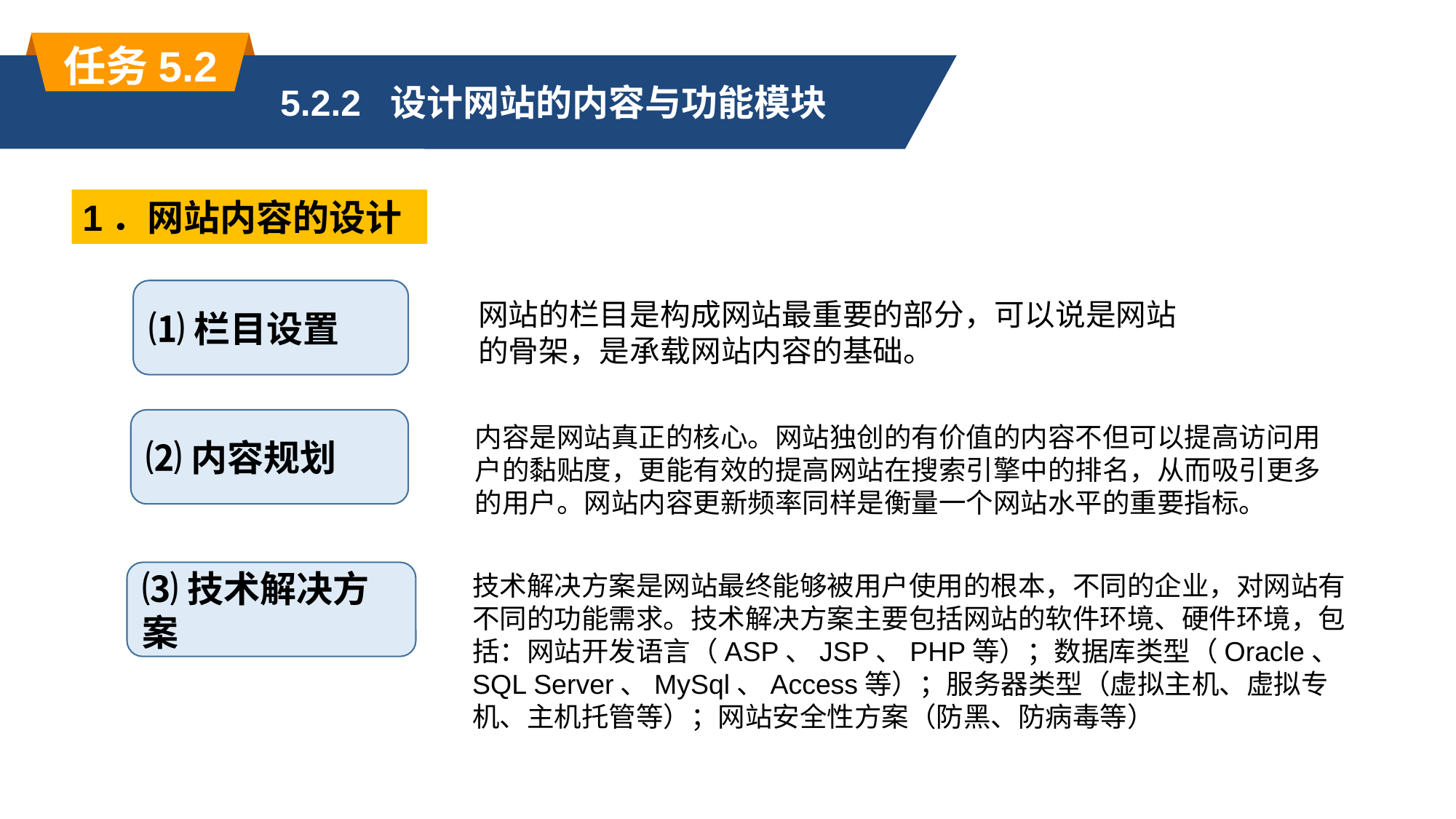

任务5.2

5.2.2  设计网站的内容与功能模块
1．网站内容的设计
⑴栏目设置
网站的栏目是构成网站最重要的部分，可以说是网站的骨架，是承载网站内容的基础。
⑵内容规划
内容是网站真正的核心。网站独创的有价值的内容不但可以提高访问用户的黏贴度，更能有效的提高网站在搜索引擎中的排名，从而吸引更多的用户。网站内容更新频率同样是衡量一个网站水平的重要指标。
⑶技术解决方案
技术解决方案是网站最终能够被用户使用的根本，不同的企业，对网站有不同的功能需求。技术解决方案主要包括网站的软件环境、硬件环境，包括：网站开发语言（ASP、JSP、PHP等）；数据库类型（Oracle、SQL Server、MySql、Access等）；服务器类型（虚拟主机、虚拟专机、主机托管等）；网站安全性方案（防黑、防病毒等）